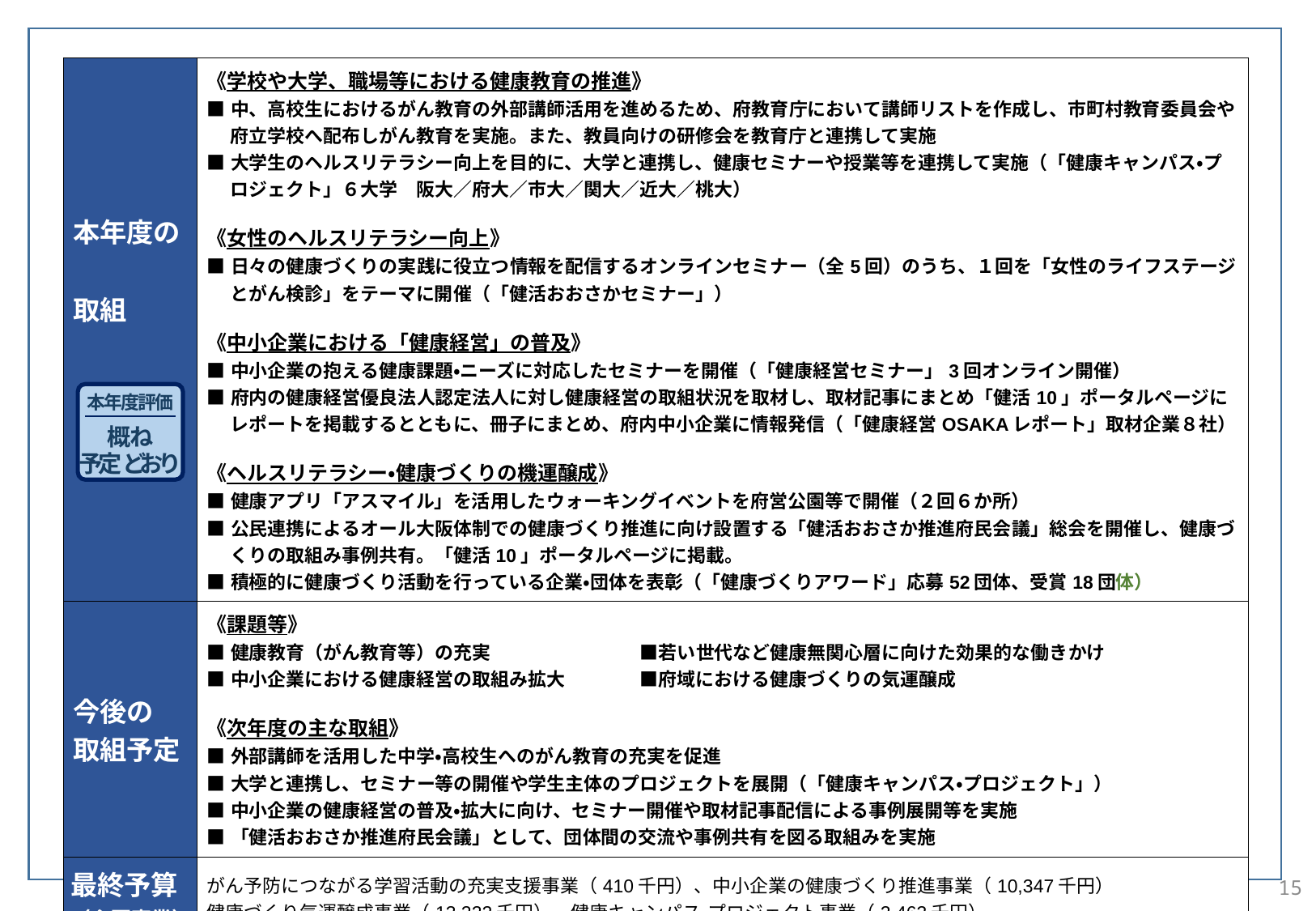

| 本年度の 取組 | 《学校や大学、職場等における健康教育の推進》 ■中、高校生におけるがん教育の外部講師活用を進めるため、府教育庁において講師リストを作成し、市町村教育委員会や府立学校へ配布しがん教育を実施。また、教員向けの研修会を教育庁と連携して実施 ■大学生のヘルスリテラシー向上を目的に、大学と連携し、健康セミナーや授業等を連携して実施（「健康キャンパス・プロジェクト」６大学　阪大／府大／市大／関大／近大／桃大） 《女性のヘルスリテラシー向上》 ■日々の健康づくりの実践に役立つ情報を配信するオンラインセミナー（全5回）のうち、１回を「女性のライフステージとがん検診」をテーマに開催（「健活おおさかセミナー」） 《中小企業における「健康経営」の普及》 ■中小企業の抱える健康課題・ニーズに対応したセミナーを開催（「健康経営セミナー」3回オンライン開催） ■府内の健康経営優良法人認定法人に対し健康経営の取組状況を取材し、取材記事にまとめ「健活10」ポータルページにレポートを掲載するとともに、冊子にまとめ、府内中小企業に情報発信（「健康経営OSAKAレポート」取材企業８社） 《ヘルスリテラシー・健康づくりの機運醸成》 ■健康アプリ「アスマイル」を活用したウォーキングイベントを府営公園等で開催（２回６か所） ■公民連携によるオール大阪体制での健康づくり推進に向け設置する「健活おおさか推進府民会議」総会を開催し、健康づくりの取組み事例共有。「健活10」ポータルページに掲載。 ■積極的に健康づくり活動を行っている企業・団体を表彰（「健康づくりアワード」応募52団体、受賞18団体） |
| --- | --- |
| 今後の 取組予定 | 《課題等》 ■健康教育（がん教育等）の充実　　　　　　　　■若い世代など健康無関心層に向けた効果的な働きかけ ■中小企業における健康経営の取組み拡大　　　　■府域における健康づくりの気運醸成 《次年度の主な取組》 ■外部講師を活用した中学・高校生へのがん教育の充実を促進 ■大学と連携し、セミナー等の開催や学生主体のプロジェクトを展開（「健康キャンパス・プロジェクト」） ■中小企業の健康経営の普及・拡大に向け、セミナー開催や取材記事配信による事例展開等を実施 ■「健活おおさか推進府民会議」として、団体間の交流や事例共有を図る取組みを実施 |
| 最終予算 （主要事業） | がん予防につながる学習活動の充実支援事業（410千円）、中小企業の健康づくり推進事業（10,347千円） 健康づくり気運醸成事業（13,222千円）、健康キャンパス・プロジェクト事業（2,463千円） |
本年度評価

概ね
予定どおり
15